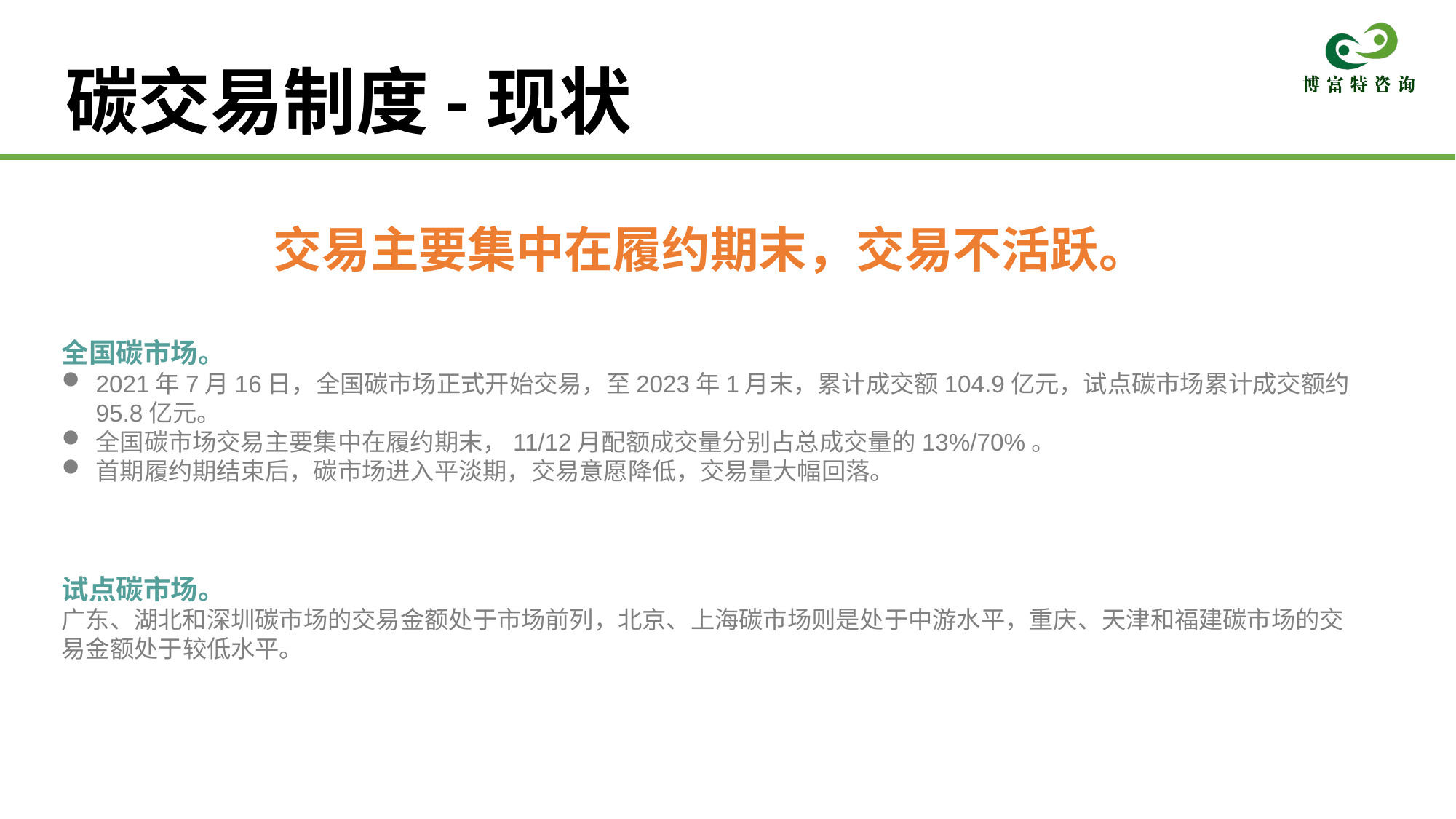

# 碳交易制度-现状

交易主要集中在履约期末，交易不活跃。

全国碳市场。
2021年7月16日，全国碳市场正式开始交易，至2023年1月末，累计成交额104.9亿元，试点碳市场累计成交额约95.8亿元。
全国碳市场交易主要集中在履约期末，11/12月配额成交量分别占总成交量的13%/70%。
首期履约期结束后，碳市场进入平淡期，交易意愿降低，交易量大幅回落。

试点碳市场。
广东、湖北和深圳碳市场的交易金额处于市场前列，北京、上海碳市场则是处于中游水平，重庆、天津和福建碳市场的交易金额处于较低水平。